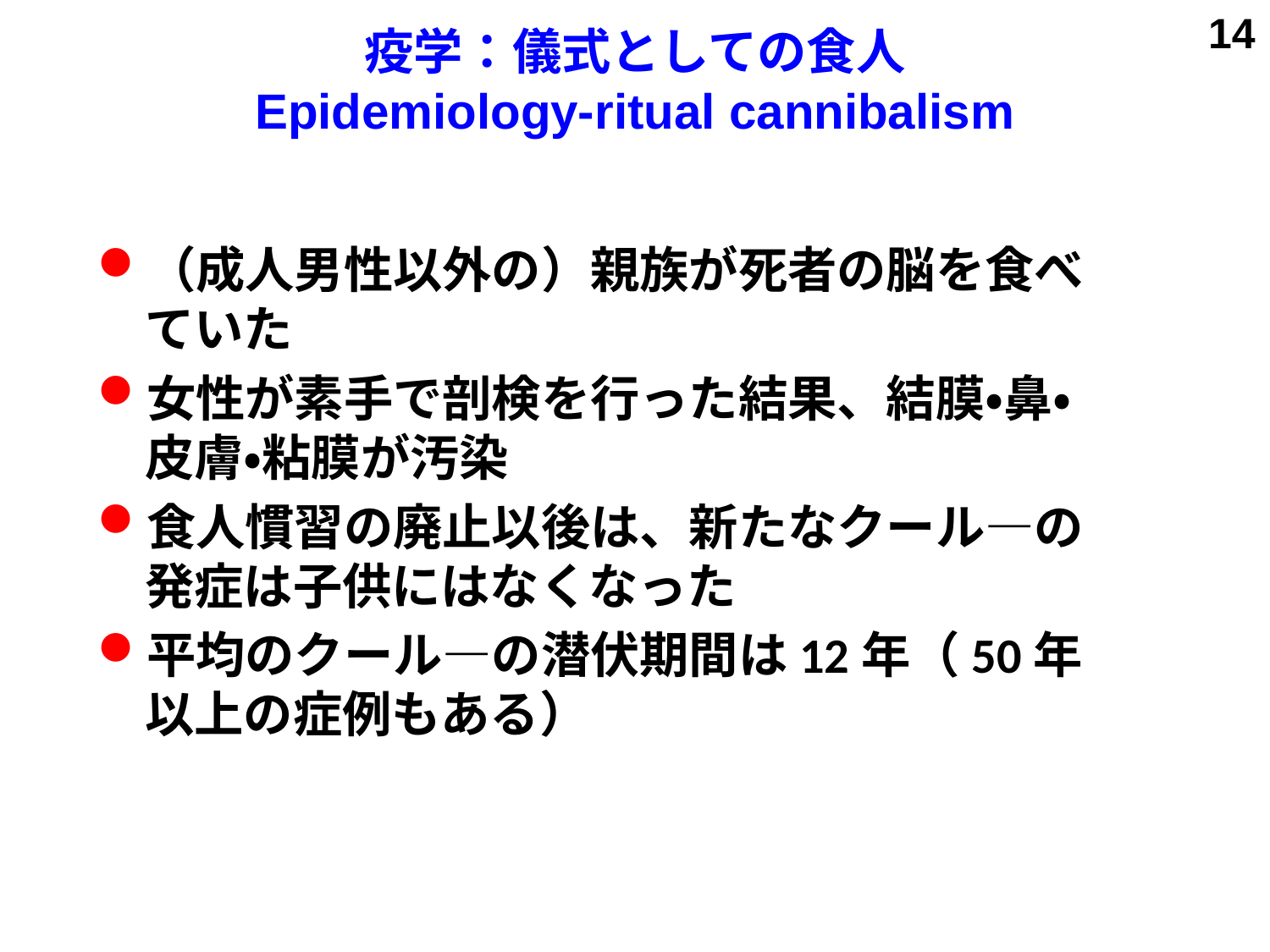

# 疫学：儀式としての食人 Epidemiology-ritual cannibalism
14
（成人男性以外の）親族が死者の脳を食べていた
女性が素手で剖検を行った結果、結膜・鼻・皮膚・粘膜が汚染
食人慣習の廃止以後は、新たなクール―の発症は子供にはなくなった
平均のクール―の潜伏期間は12年（50年以上の症例もある）